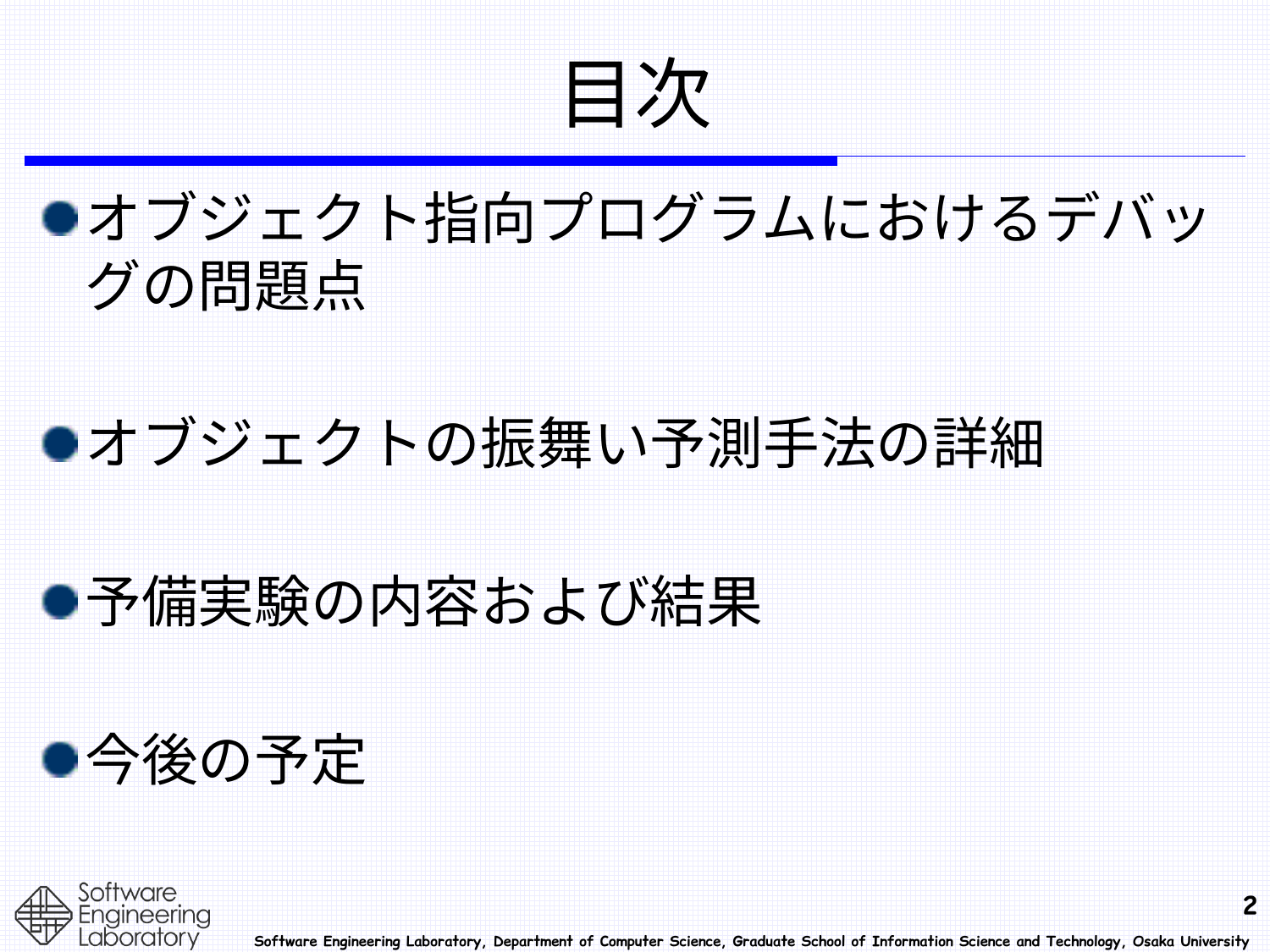

# 目次
オブジェクト指向プログラムにおけるデバッグの問題点

オブジェクトの振舞い予測手法の詳細

予備実験の内容および結果

今後の予定